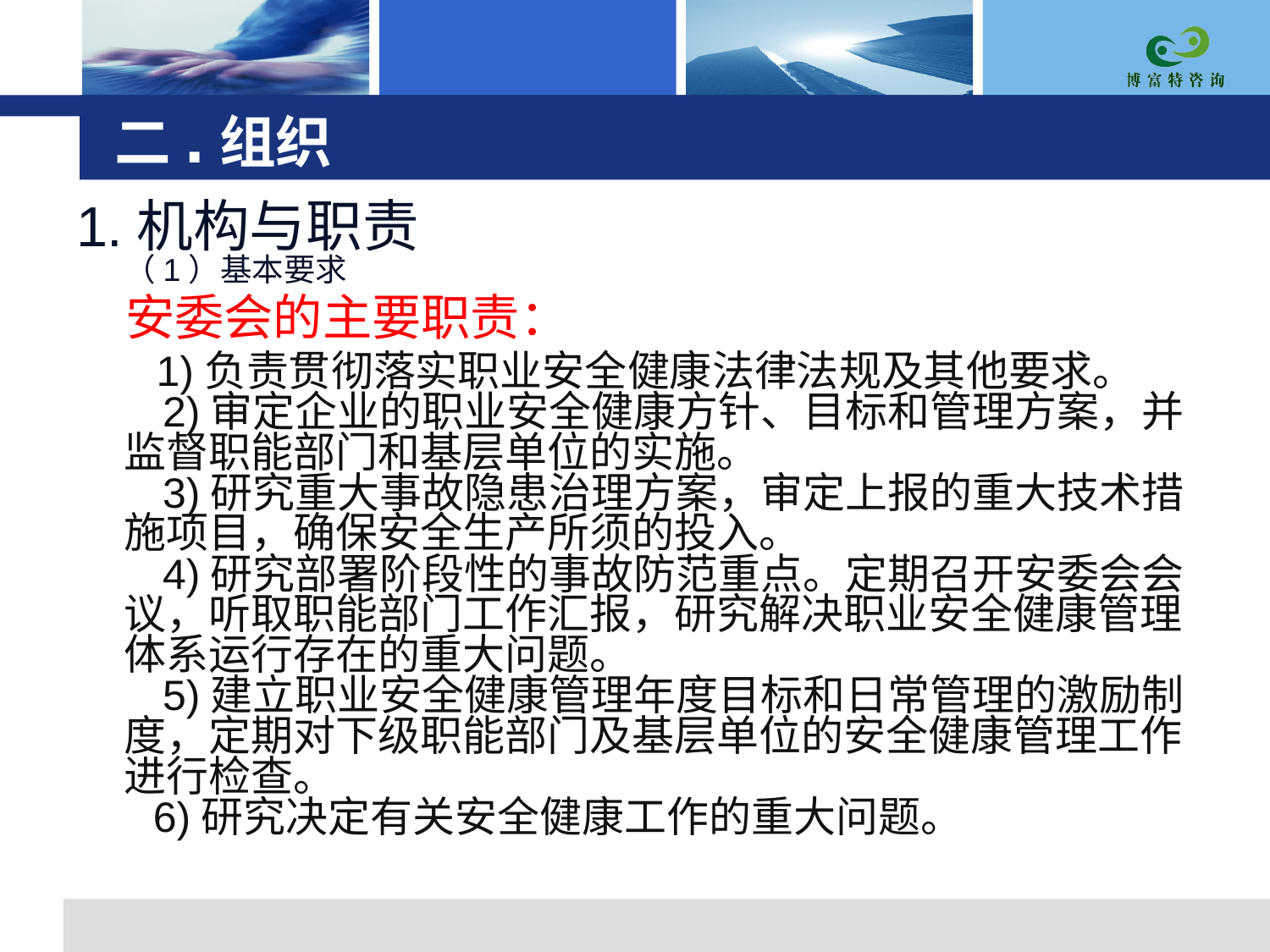

# 二.组织
1.机构与职责
（1）基本要求
　安委会的主要职责：
         1)负责贯彻落实职业安全健康法律法规及其他要求。
   2)审定企业的职业安全健康方针、目标和管理方案，并监督职能部门和基层单位的实施。
   3)研究重大事故隐患治理方案，审定上报的重大技术措施项目，确保安全生产所须的投入。
   4)研究部署阶段性的事故防范重点。定期召开安委会会议，听取职能部门工作汇报，研究解决职业安全健康管理体系运行存在的重大问题。
   5)建立职业安全健康管理年度目标和日常管理的激励制度，定期对下级职能部门及基层单位的安全健康管理工作进行检查。
  6)研究决定有关安全健康工作的重大问题。